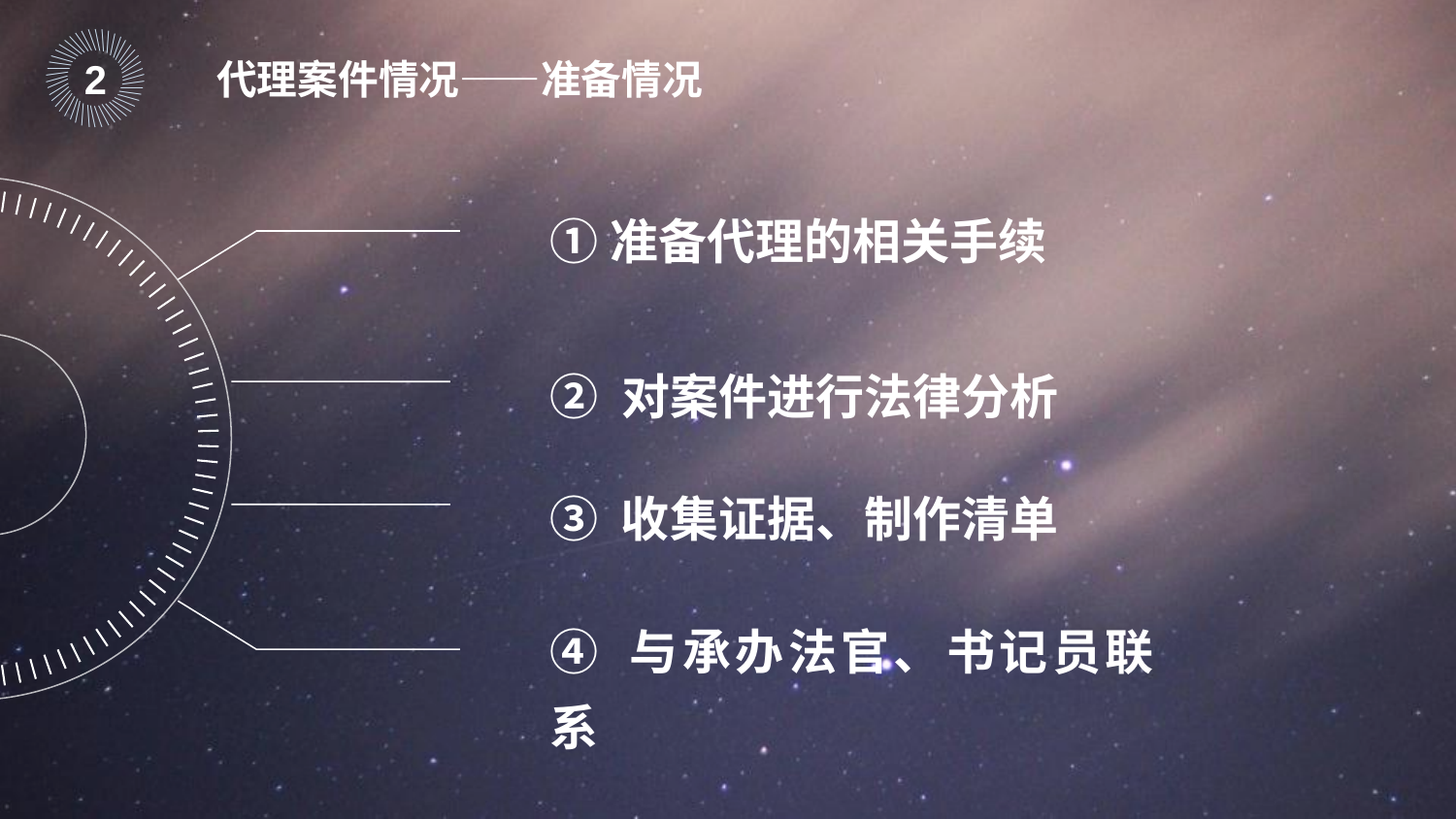

｜
｜
｜
｜
｜
｜
｜
｜
｜
｜
｜
｜
｜
｜
｜
｜
｜
｜
｜
｜
｜
｜
｜
｜
｜
｜
｜
｜
｜
｜
｜
｜
｜
｜
｜
｜
｜
｜
｜
｜
｜
｜
｜
｜
｜
｜
2
代理案件情况——准备情况

①准备代理的相关手续

② 对案件进行法律分析

③ 收集证据、制作清单

④ 与承办法官、书记员联系